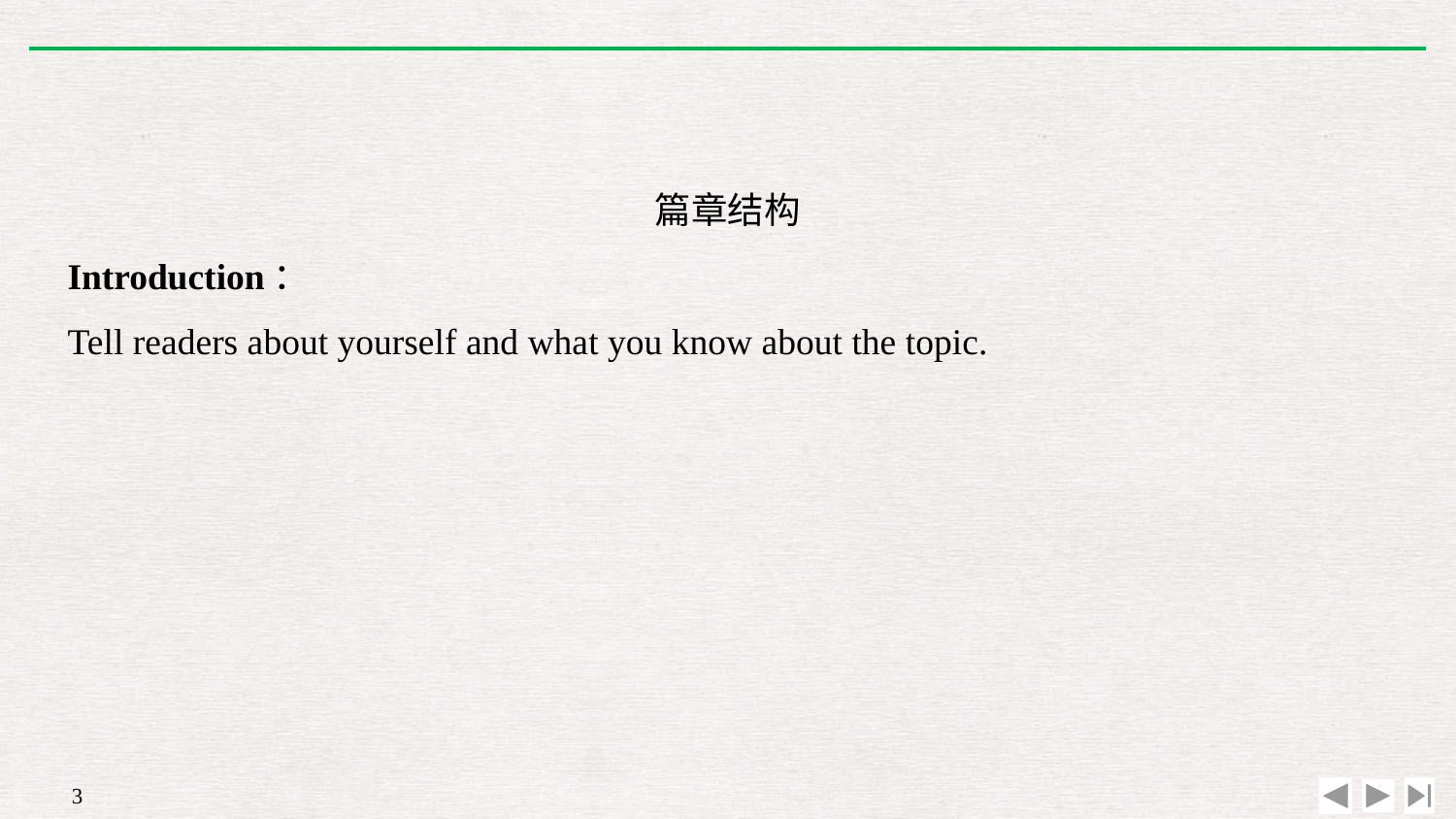

篇章结构
Introduction：
Tell readers about yourself and what you know about the topic.